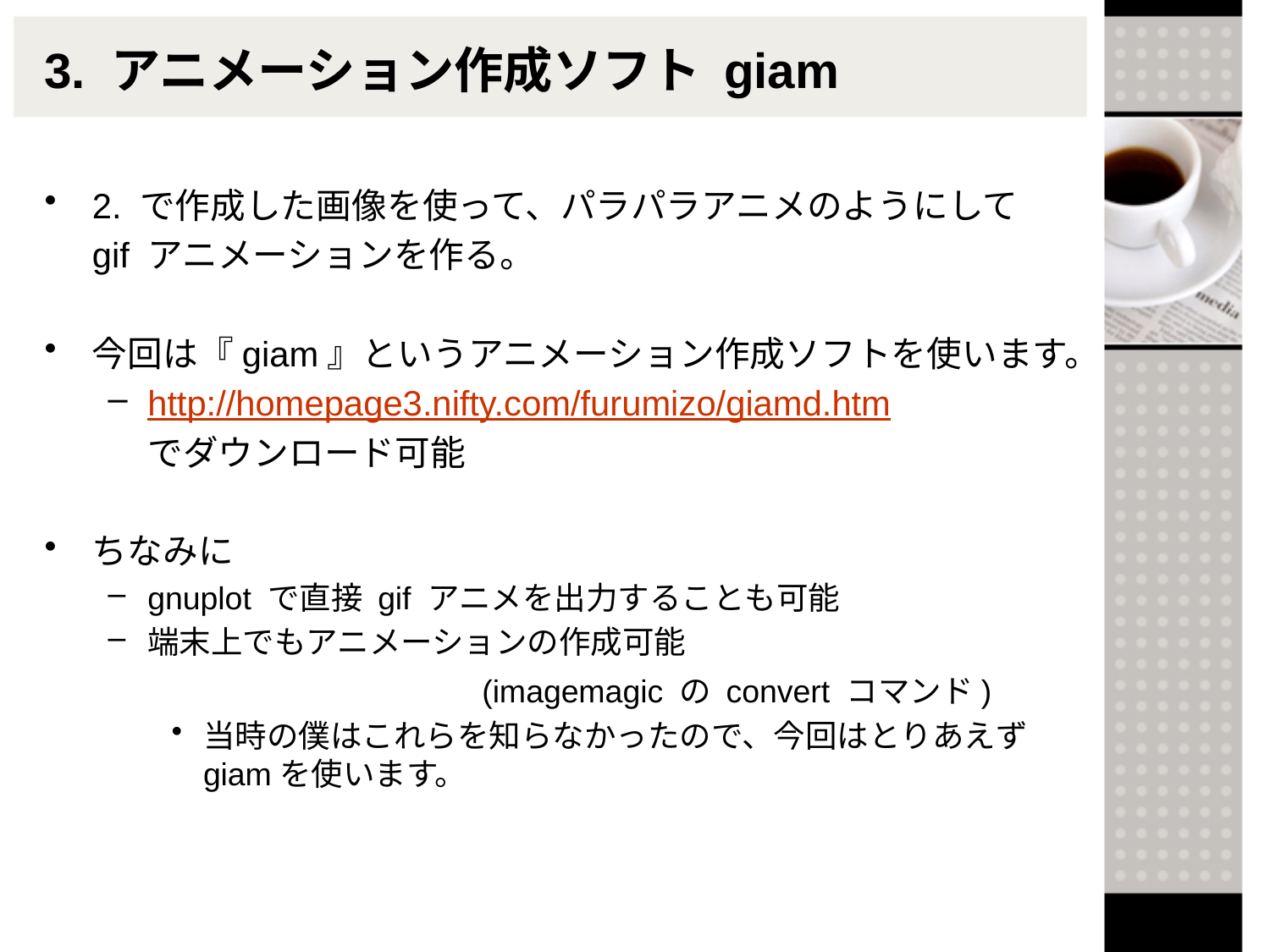

# 3. アニメーション作成ソフト giam
2. で作成した画像を使って、パラパラアニメのようにして
	gif アニメーションを作る。

今回は『giam』というアニメーション作成ソフトを使います。
http://homepage3.nifty.com/furumizo/giamd.htm
	でダウンロード可能

ちなみに
gnuplot で直接 gif アニメを出力することも可能
端末上でもアニメーションの作成可能
				 (imagemagic の convert コマンド)
当時の僕はこれらを知らなかったので、今回はとりあえずgiamを使います。